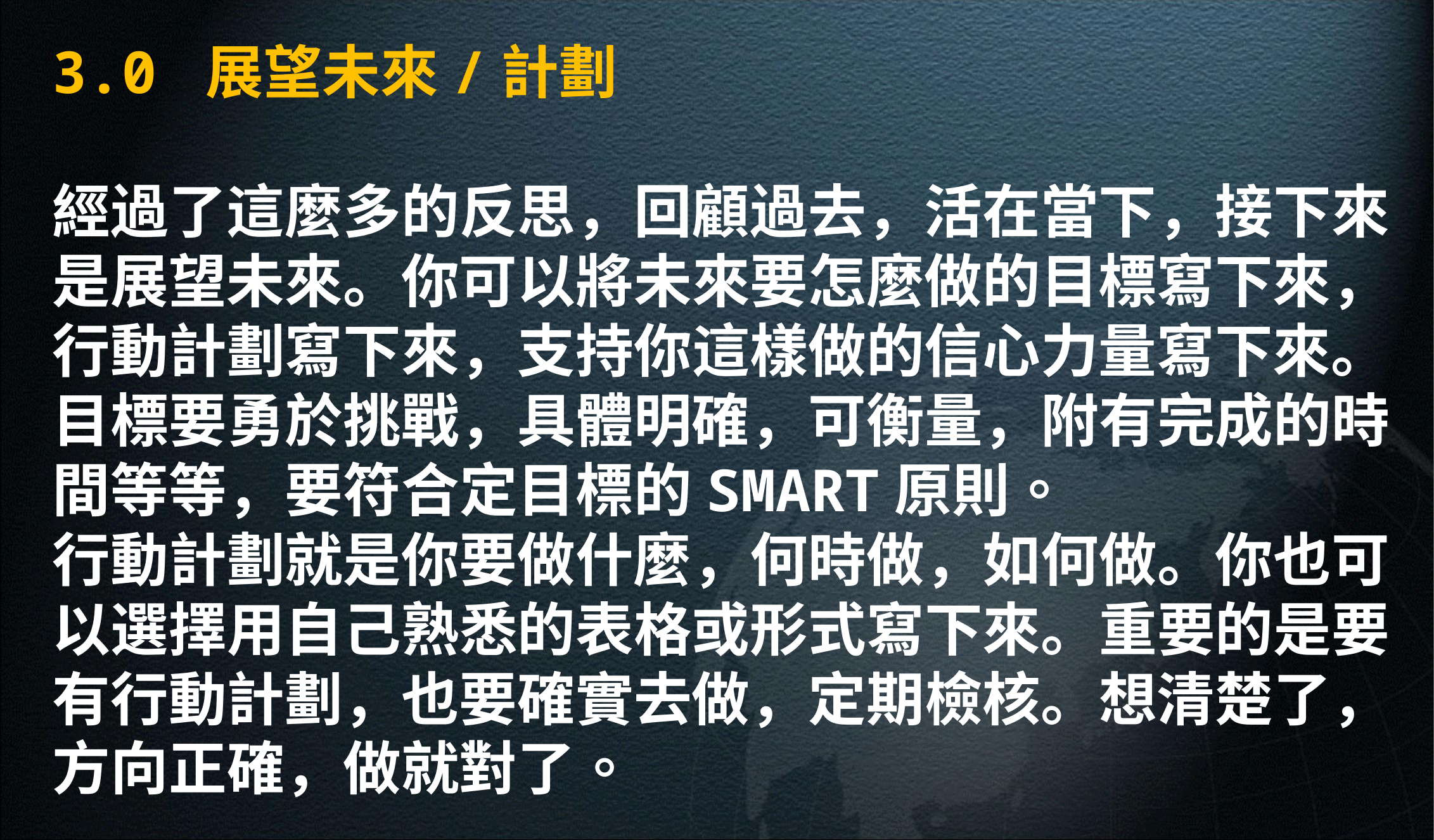

3.0 展望未來/計劃

經過了這麼多的反思，回顧過去，活在當下，接下來是展望未來。你可以將未來要怎麼做的目標寫下來，行動計劃寫下來，支持你這樣做的信心力量寫下來。
目標要勇於挑戰，具體明確，可衡量，附有完成的時間等等，要符合定目標的SMART原則。
行動計劃就是你要做什麼，何時做，如何做。你也可以選擇用自己熟悉的表格或形式寫下來。重要的是要有行動計劃，也要確實去做，定期檢核。想清楚了，方向正確，做就對了。